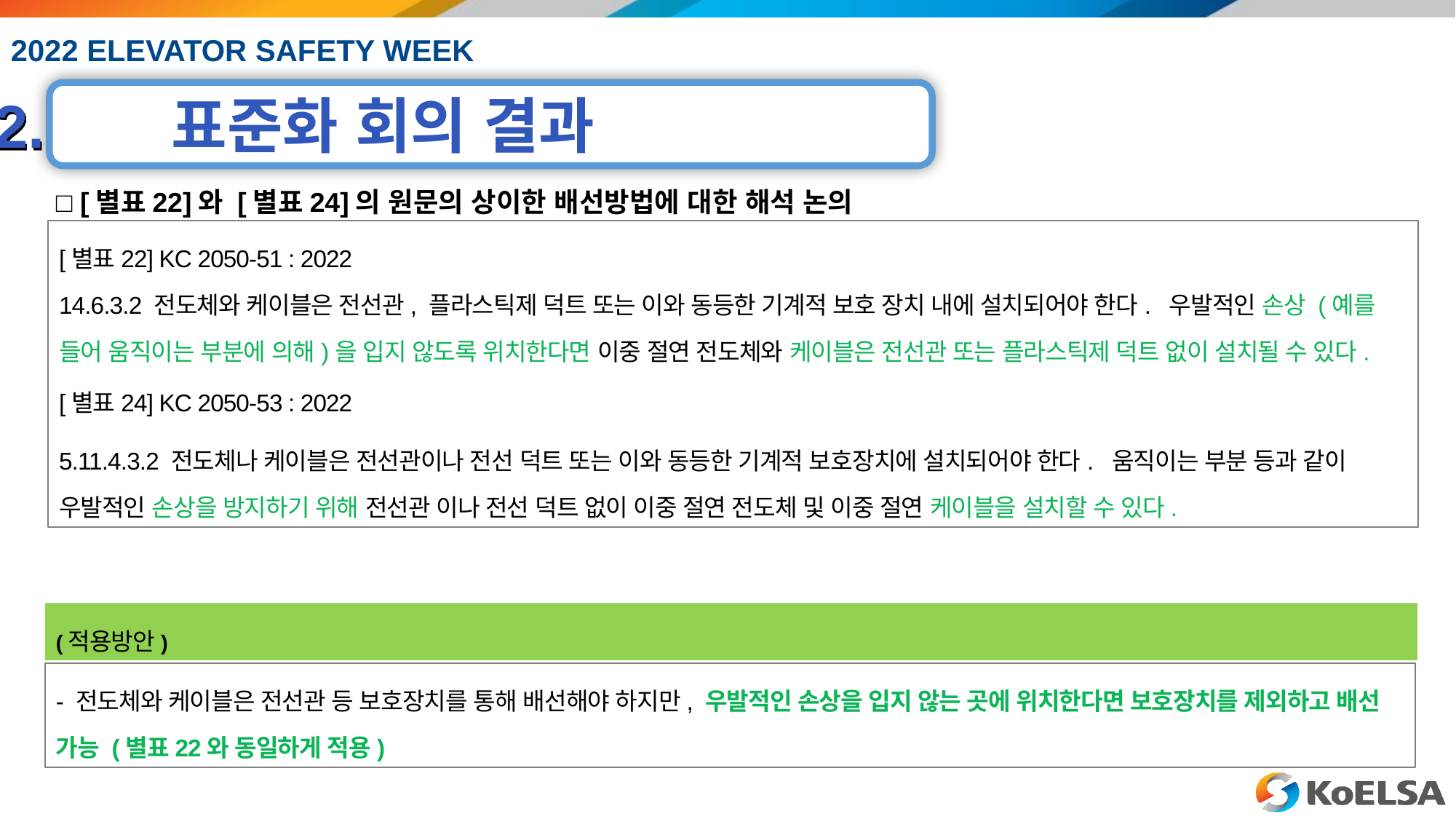

□ [별표22]와 [별표24]의 원문의 상이한 배선방법에 대한 해석 논의
[별표22] KC 2050-51 : 2022
14.6.3.2 전도체와 케이블은 전선관, 플라스틱제 덕트 또는 이와 동등한 기계적 보호 장치 내에 설치되어야 한다.  우발적인 손상 (예를 들어 움직이는 부분에 의해)을 입지 않도록 위치한다면 이중 절연 전도체와 케이블은 전선관 또는 플라스틱제 덕트 없이 설치될 수 있다.
[별표24] KC 2050-53 : 2022
5.11.4.3.2 전도체나 케이블은 전선관이나 전선 덕트 또는 이와 동등한 기계적 보호장치에 설치되어야 한다.  움직이는 부분 등과 같이 우발적인 손상을 방지하기 위해 전선관 이나 전선 덕트 없이 이중 절연 전도체 및 이중 절연 케이블을 설치할 수 있다.
(적용방안)
- 전도체와 케이블은 전선관 등 보호장치를 통해 배선해야 하지만, 우발적인 손상을 입지 않는 곳에 위치한다면 보호장치를 제외하고 배선 가능 (별표22와 동일하게 적용)